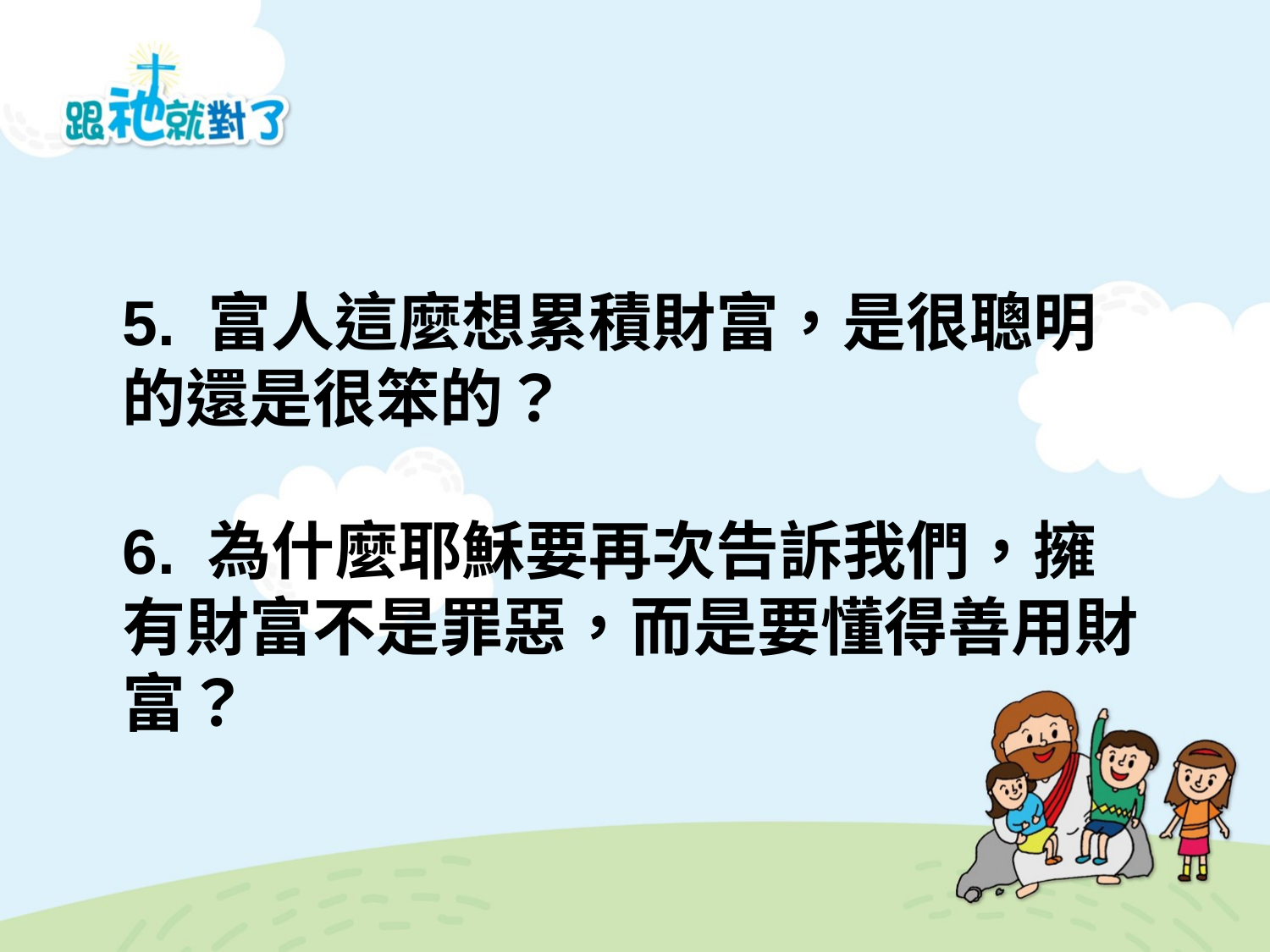

5. 富人這麼想累積財富，是很聰明的還是很笨的？

6. 為什麼耶穌要再次告訴我們，擁有財富不是罪惡，而是要懂得善用財富？